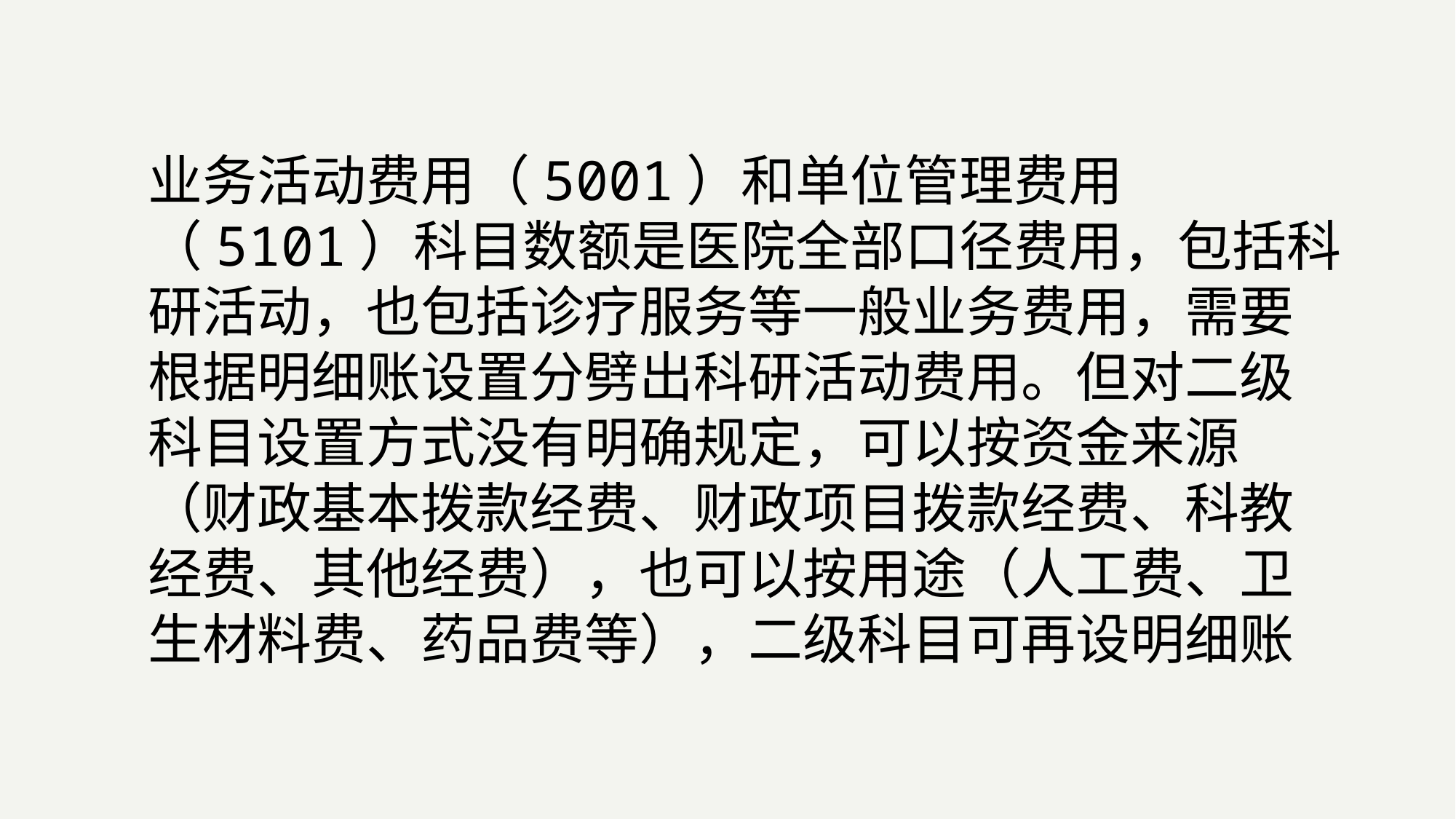

业务活动费用（5001）和单位管理费用（5101）科目数额是医院全部口径费用，包括科研活动，也包括诊疗服务等一般业务费用，需要根据明细账设置分劈出科研活动费用。但对二级科目设置方式没有明确规定，可以按资金来源（财政基本拨款经费、财政项目拨款经费、科教经费、其他经费），也可以按用途（人工费、卫生材料费、药品费等），二级科目可再设明细账